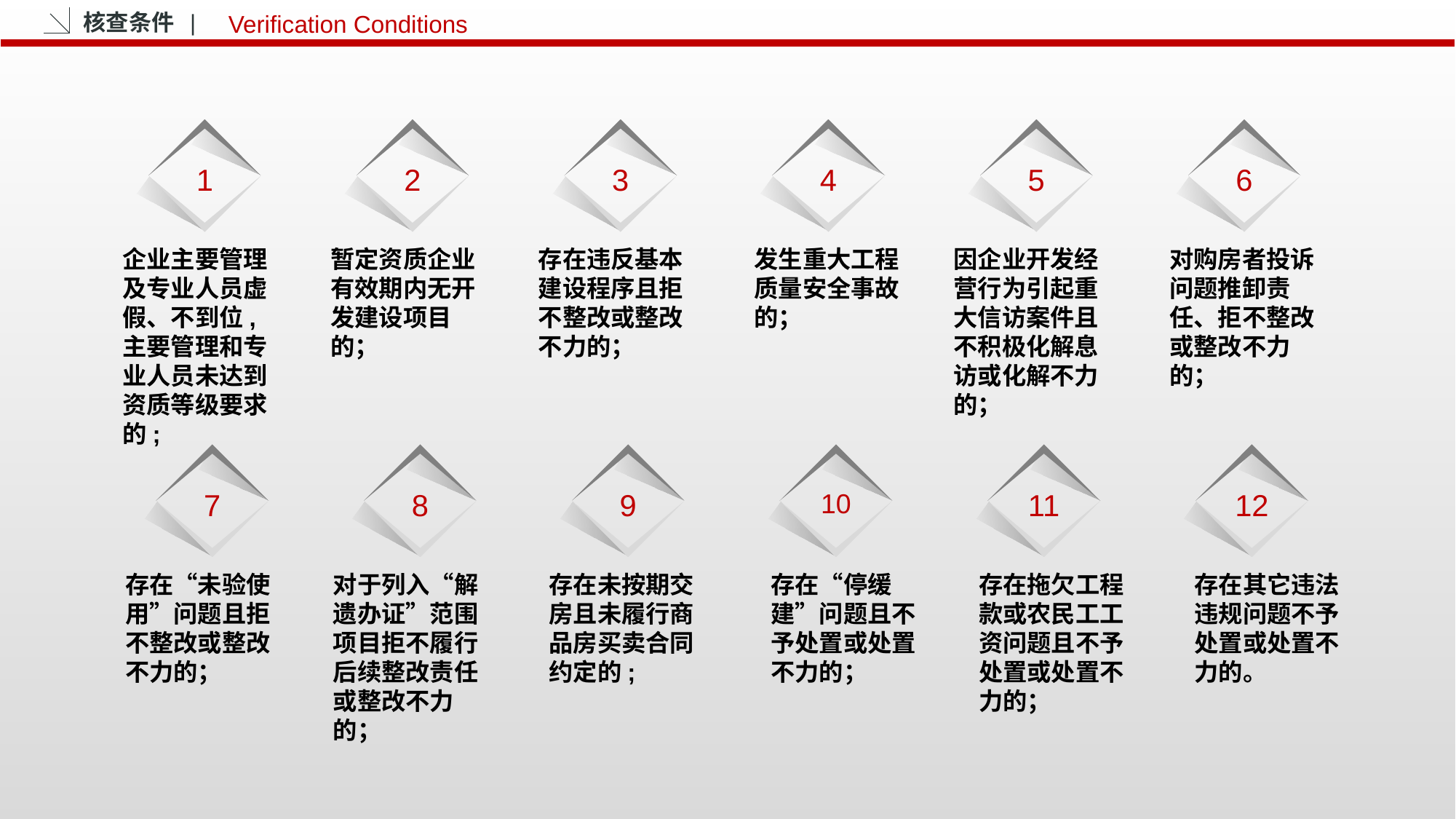

核查条件  |
Verification Conditions

1

2

3

4

5

6

企业主要管理及专业人员虚假、不到位,主要管理和专业人员未达到资质等级要求的;
暂定资质企业有效期内无开发建设项目的；
存在违反基本建设程序且拒不整改或整改不力的；
发生重大工程质量安全事故的；
因企业开发经营行为引起重大信访案件且不积极化解息访或化解不力的；
对购房者投诉问题推卸责任、拒不整改或整改不力的；

7

8

9

10

11

12

存在“未验使用”问题且拒不整改或整改不力的；
对于列入“解遗办证”范围项目拒不履行后续整改责任或整改不力的；
存在未按期交房且未履行商品房买卖合同约定的;
存在“停缓建”问题且不予处置或处置不力的；
存在拖欠工程款或农民工工资问题且不予处置或处置不力的；
存在其它违法违规问题不予处置或处置不力的。